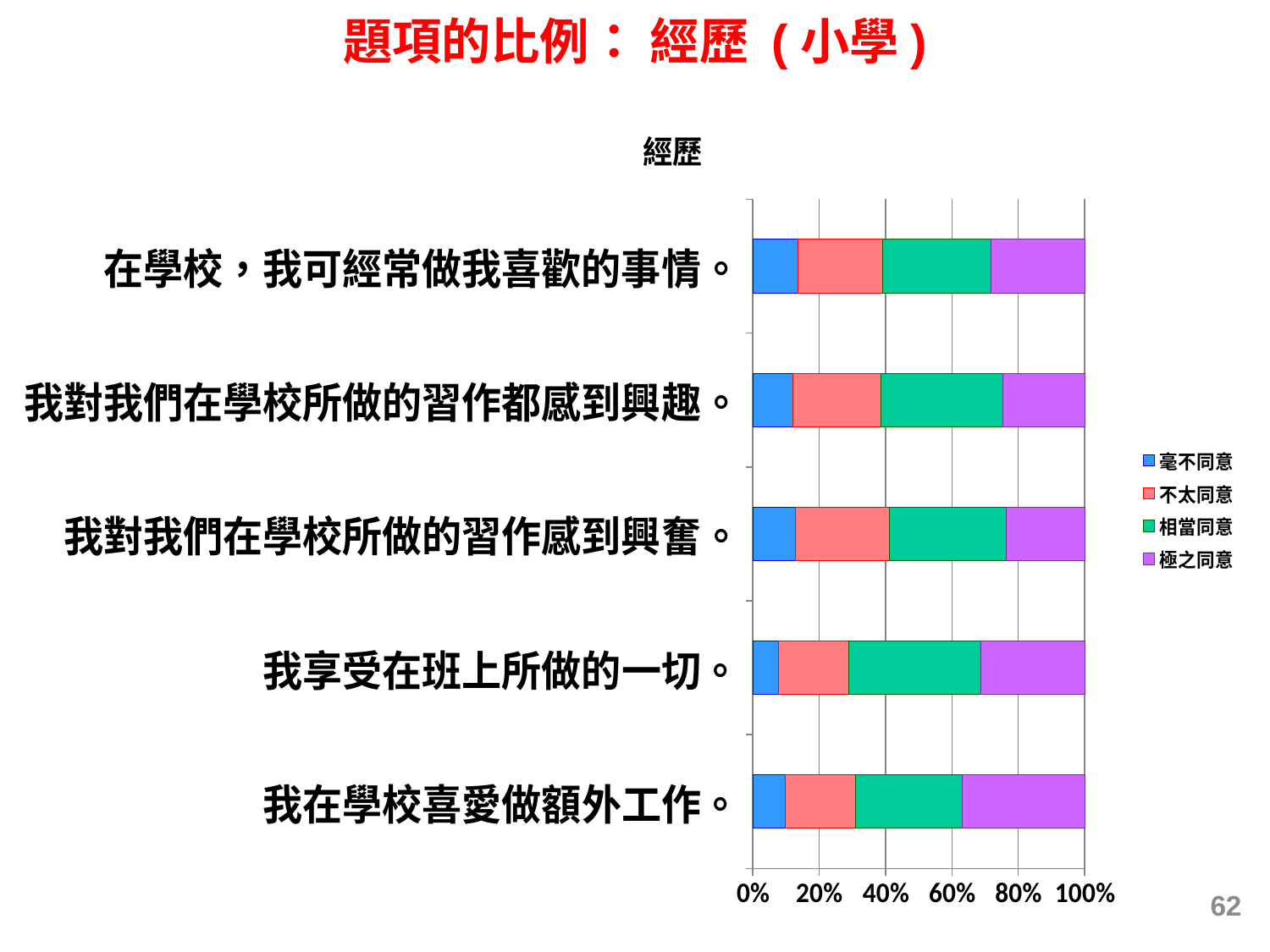

# 題項的比例： 經歷 (小學)

### Chart: 經歷

| Category | 毫不同意 | 不太同意 | 相當同意 | 極之同意 |
|---|---|---|---|---|
| 我在學校喜愛做額外工作。 | 0.09793762064411257 | 0.212028852991974 | 0.3218530935690345 | 0.3681804327948807 |
| 我享受在班上所做的一切。 | 0.07716615698267076 | 0.2131498470948015 | 0.39765545361875637 | 0.31202854230377247 |
| 我對我們在學校所做的習作感到興奮。 | 0.12933496532027738 | 0.28192574459404396 | 0.35179518563851475 | 0.2369441044471651 |
| 我對我們在學校所做的習作都感到興趣。 | 0.11978258640139473 | 0.2664342118757053 | 0.36744949235975893 | 0.24633370936314225 |
| 在學校，我可經常做我喜歡的事情。 | 0.13579237764381322 | 0.25452130377030757 | 0.3288035148666609 | 0.28088280371922075 |
62